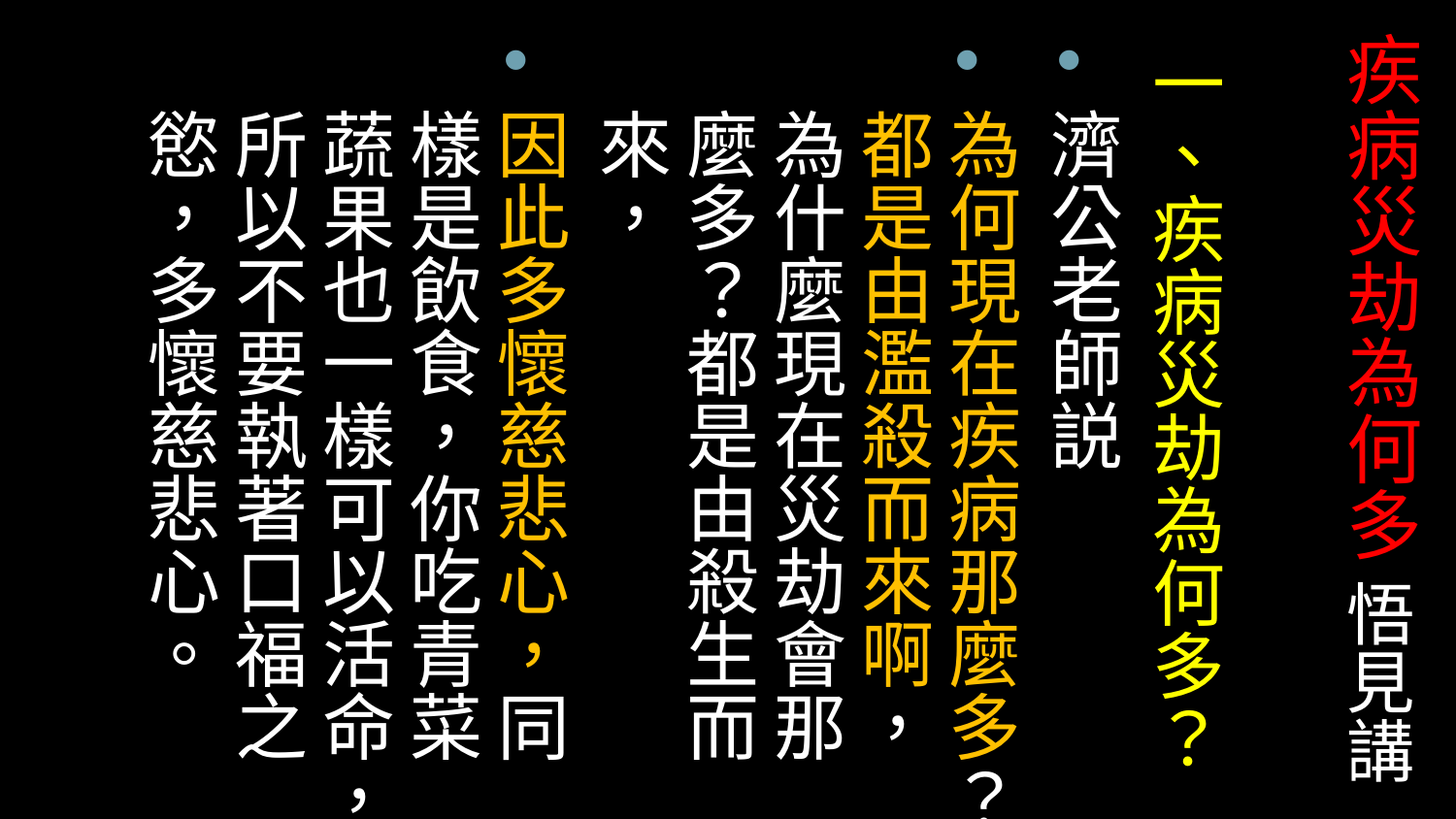

# 疾病災劫為何多 悟見講
一、疾病災劫為何多？
濟公老師説
為何現在疾病那麼多？都是由濫殺而來啊，為什麼現在災劫會那麼多？都是由殺生而來，
因此多懷慈悲心，同樣是飲食，你吃青菜蔬果也一樣可以活命，所以不要執著口福之慾，多懷慈悲心。